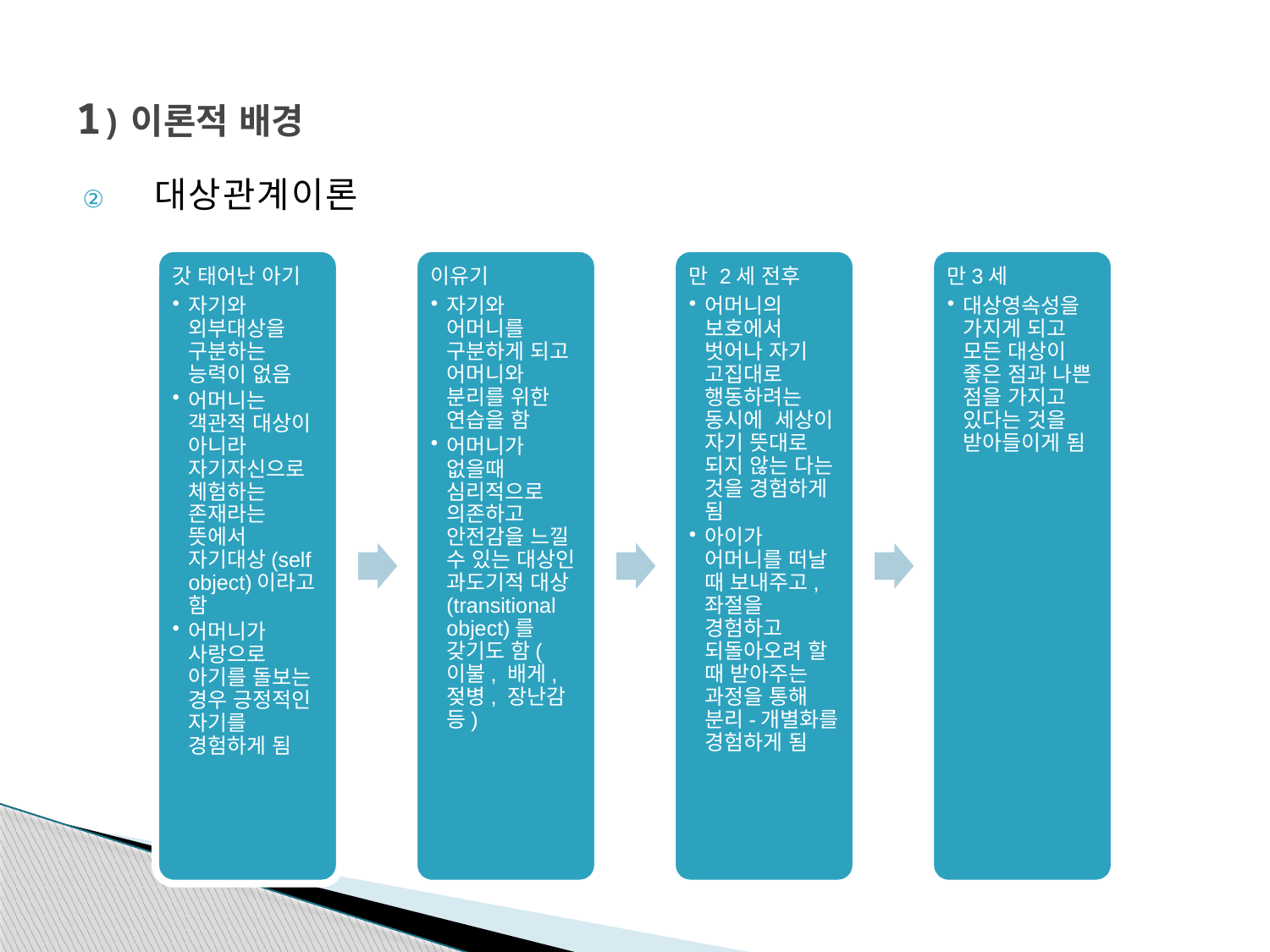

# 1)이론적 배경
대상관계이론

갓 태어난 아기
자기와 외부대상을 구분하는 능력이 없음
어머니는 객관적 대상이 아니라 자기자신으로 체험하는 존재라는 뜻에서 자기대상(self object)이라고 함
어머니가 사랑으로 아기를 돌보는 경우 긍정적인 자기를 경험하게 됨

이유기
자기와 어머니를 구분하게 되고 어머니와 분리를 위한 연습을 함
어머니가 없을때 심리적으로 의존하고 안전감을 느낄 수 있는 대상인 과도기적 대상(transitional object)를 갖기도 함(이불, 배게, 젖병, 장난감 등)

만 2세 전후
어머니의 보호에서 벗어나 자기 고집대로 행동하려는 동시에  세상이 자기 뜻대로 되지 않는 다는 것을 경험하게 됨
아이가 어머니를 떠날 때 보내주고, 좌절을 경험하고 되돌아오려 할 때 받아주는 과정을 통해 분리-개별화를 경험하게 됨

만3세
대상영속성을 가지게 되고 모든 대상이 좋은 점과 나쁜 점을 가지고 있다는 것을 받아들이게 됨